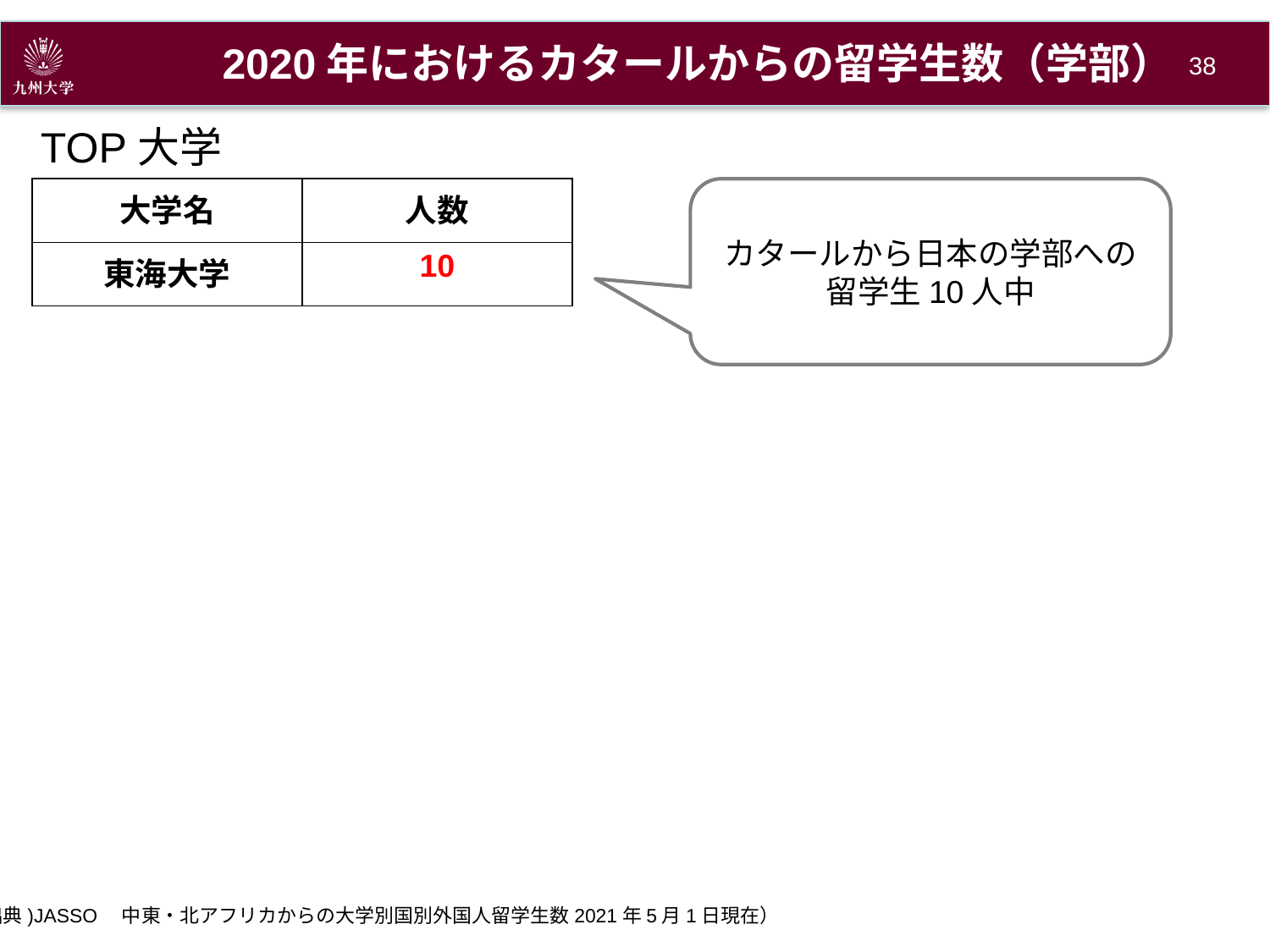

2020年におけるカタールからの留学生数（学部）
38
TOP大学
| 大学名 | 人数 |
| --- | --- |
| 東海大学 | 10 |
カタールから日本の学部への
留学生10人中
(出典)JASSO　中東・北アフリカからの大学別国別外国人留学生数2021年5月1日現在）